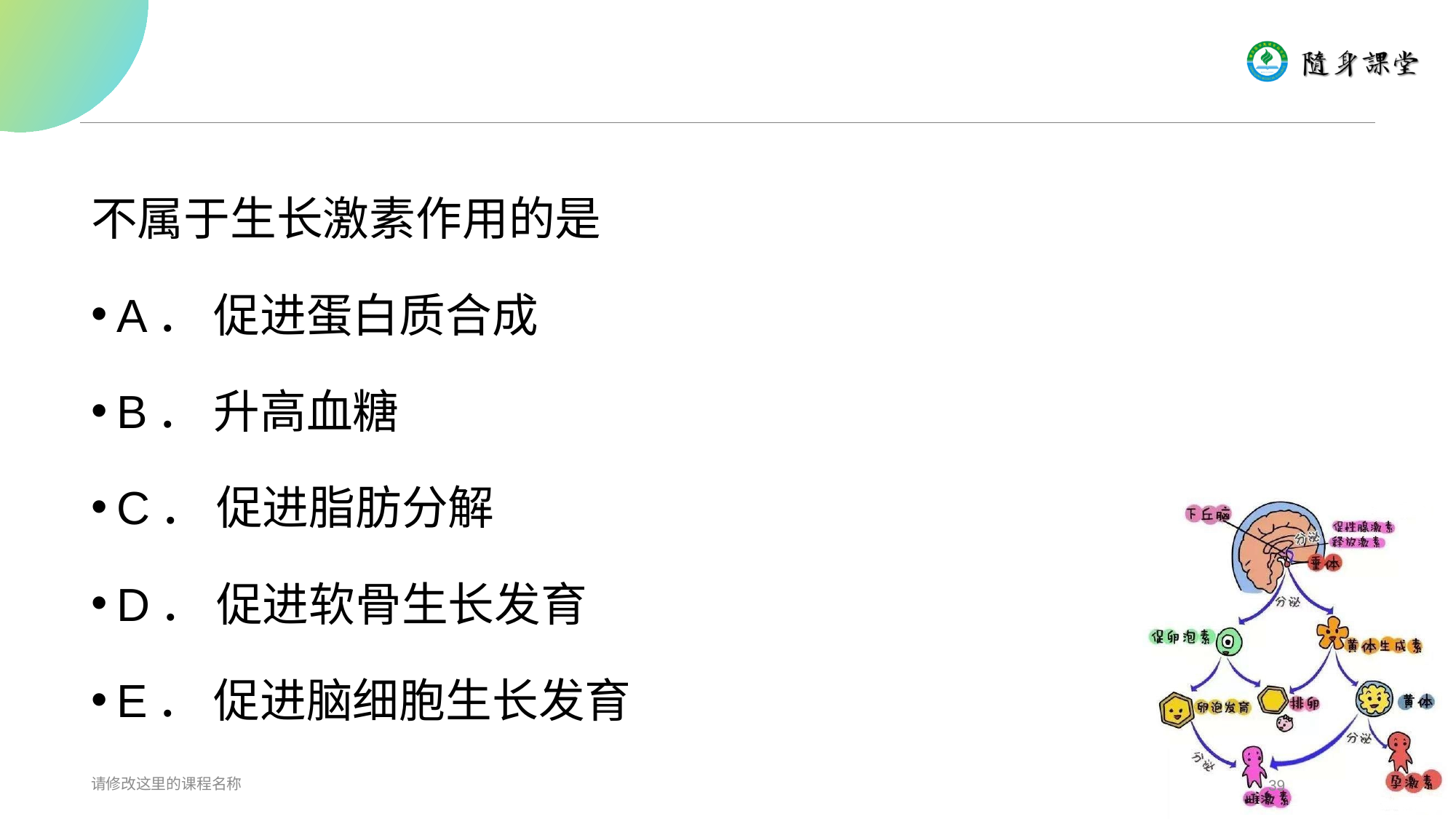

#
不属于生长激素作用的是
A． 促进蛋白质合成
B． 升高血糖
C． 促进脂肪分解
D． 促进软骨生长发育
E． 促进脑细胞生长发育
请修改这里的课程名称
39